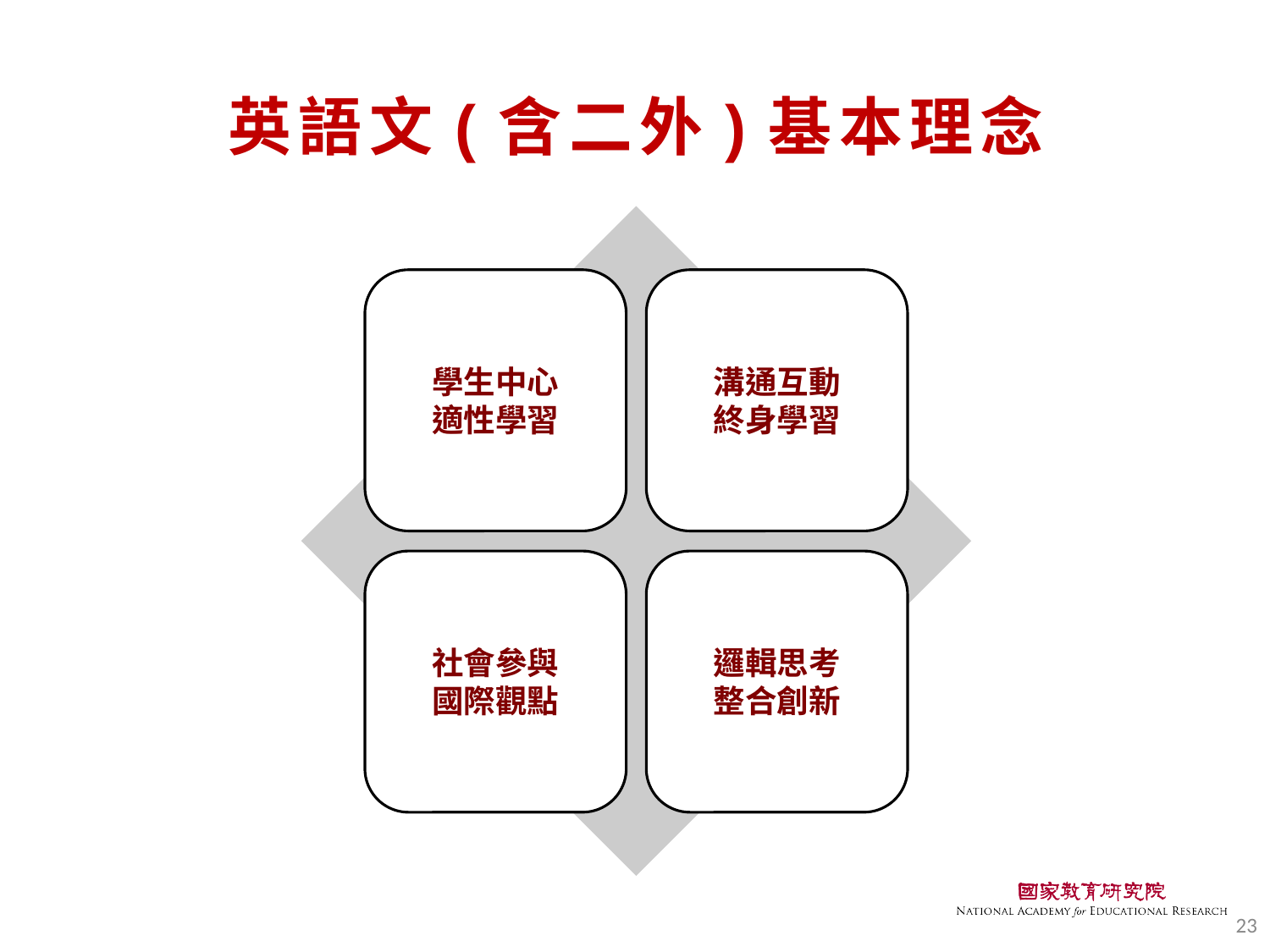

英語文(含二外)基本理念
學生中心
適性學習
溝通互動
終身學習
社會參與
國際觀點
邏輯思考
整合創新
23